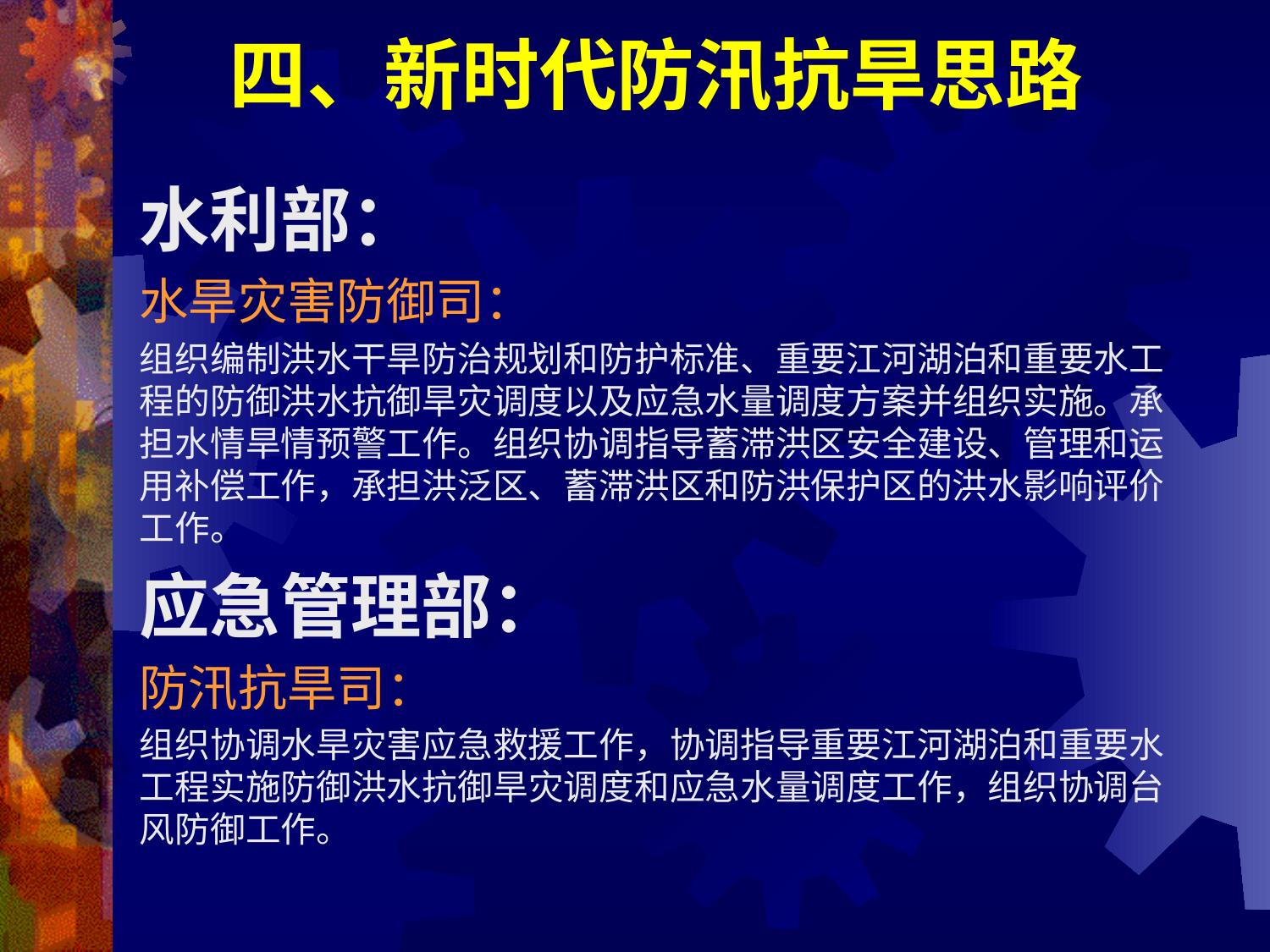

# 四、新时代防汛抗旱思路
水利部：
水旱灾害防御司：
组织编制洪水干旱防治规划和防护标准、重要江河湖泊和重要水工程的防御洪水抗御旱灾调度以及应急水量调度方案并组织实施。承担水情旱情预警工作。组织协调指导蓄滞洪区安全建设、管理和运用补偿工作，承担洪泛区、蓄滞洪区和防洪保护区的洪水影响评价工作。
应急管理部：
防汛抗旱司：
组织协调水旱灾害应急救援工作，协调指导重要江河湖泊和重要水工程实施防御洪水抗御旱灾调度和应急水量调度工作，组织协调台风防御工作。